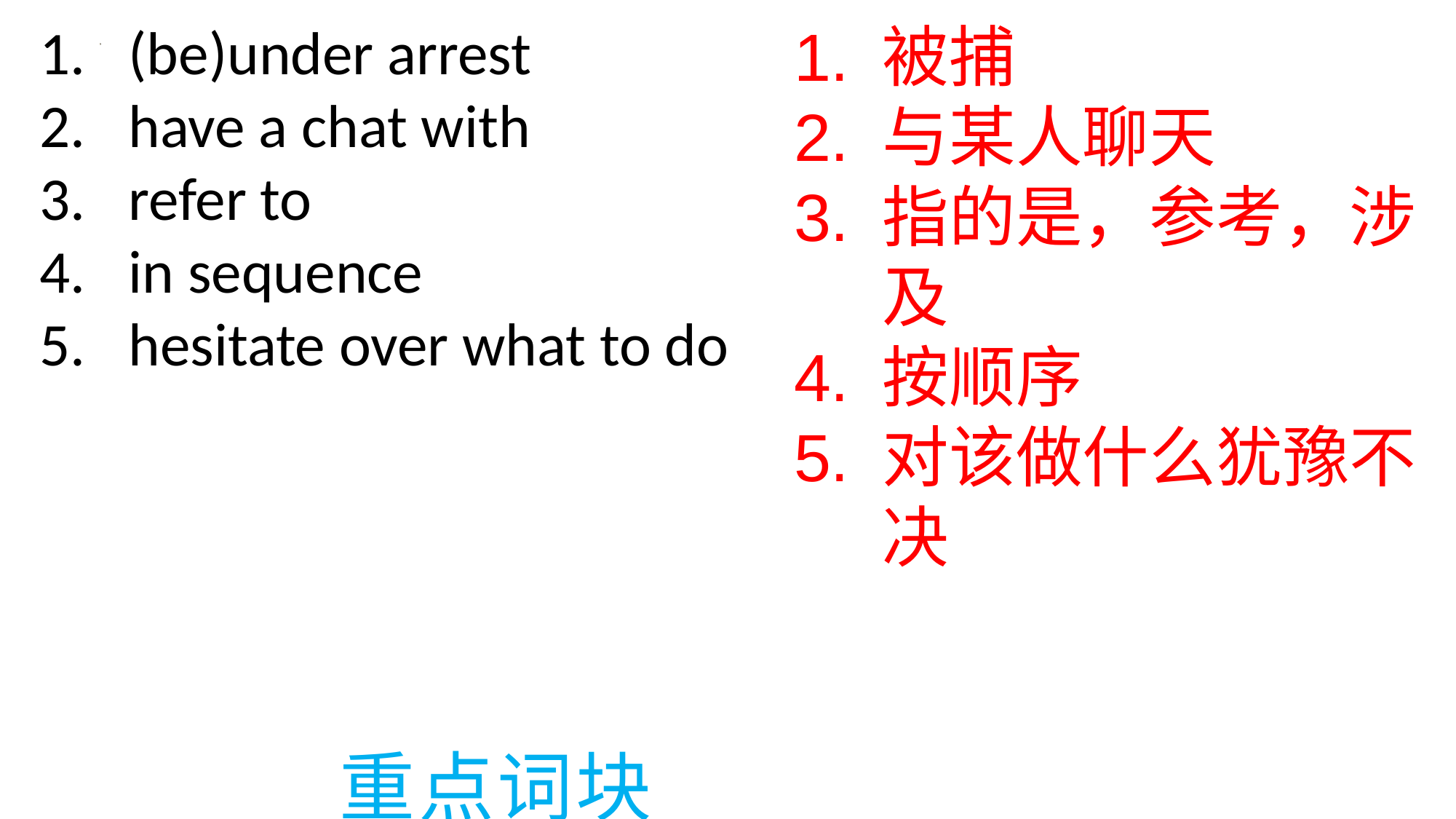

(be)under arrest
have a chat with
refer to
in sequence
hesitate over what to do
被捕
与某人聊天
指的是，参考，涉及
按顺序
对该做什么犹豫不决
0
重点词块